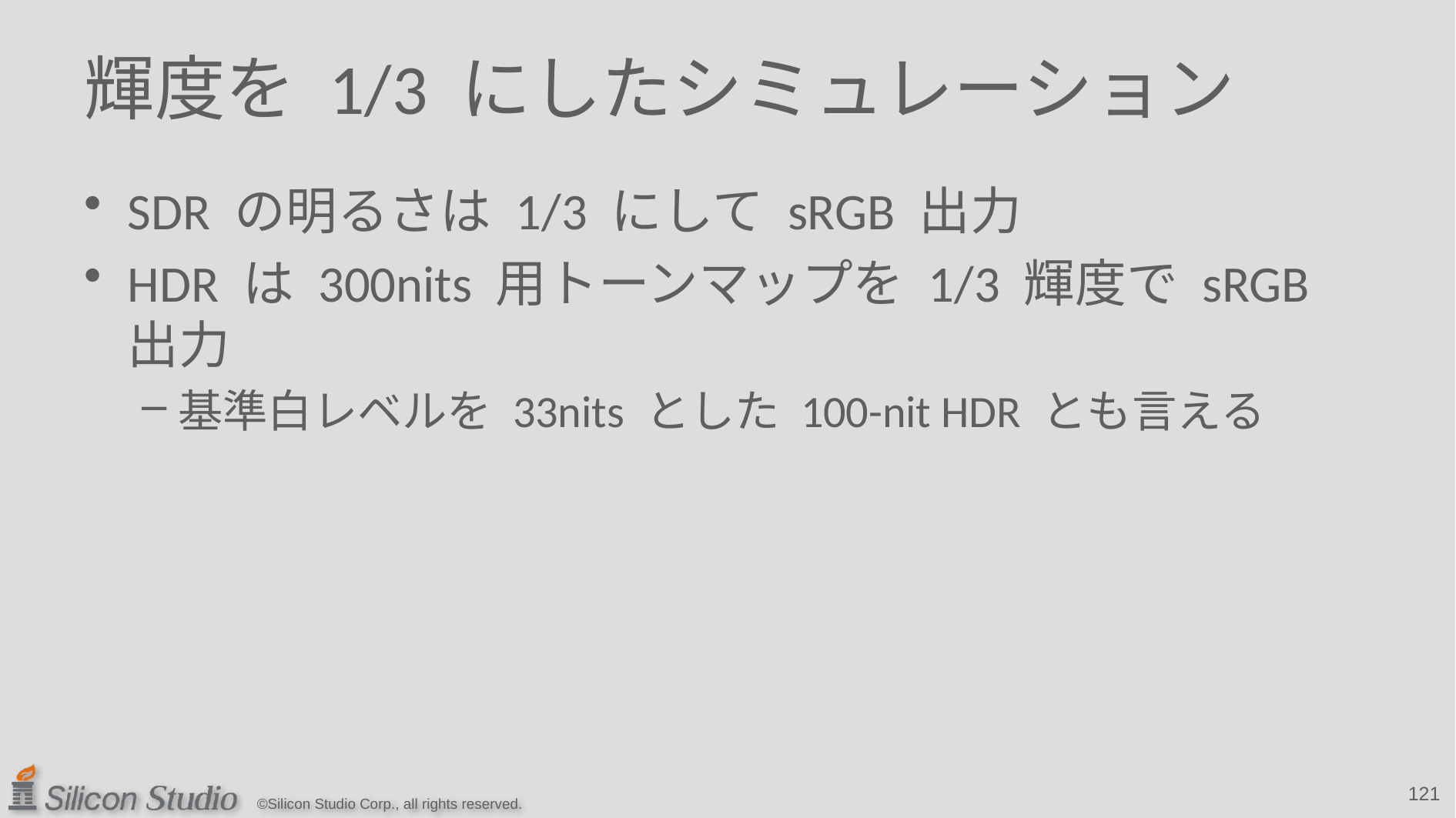

# 輝度を 1/3 にしたシミュレーション
SDR の明るさは 1/3 にして sRGB 出力
HDR は 300nits 用トーンマップを 1/3 輝度で sRGB 出力
基準白レベルを 33nits とした 100-nit HDR とも言える
121